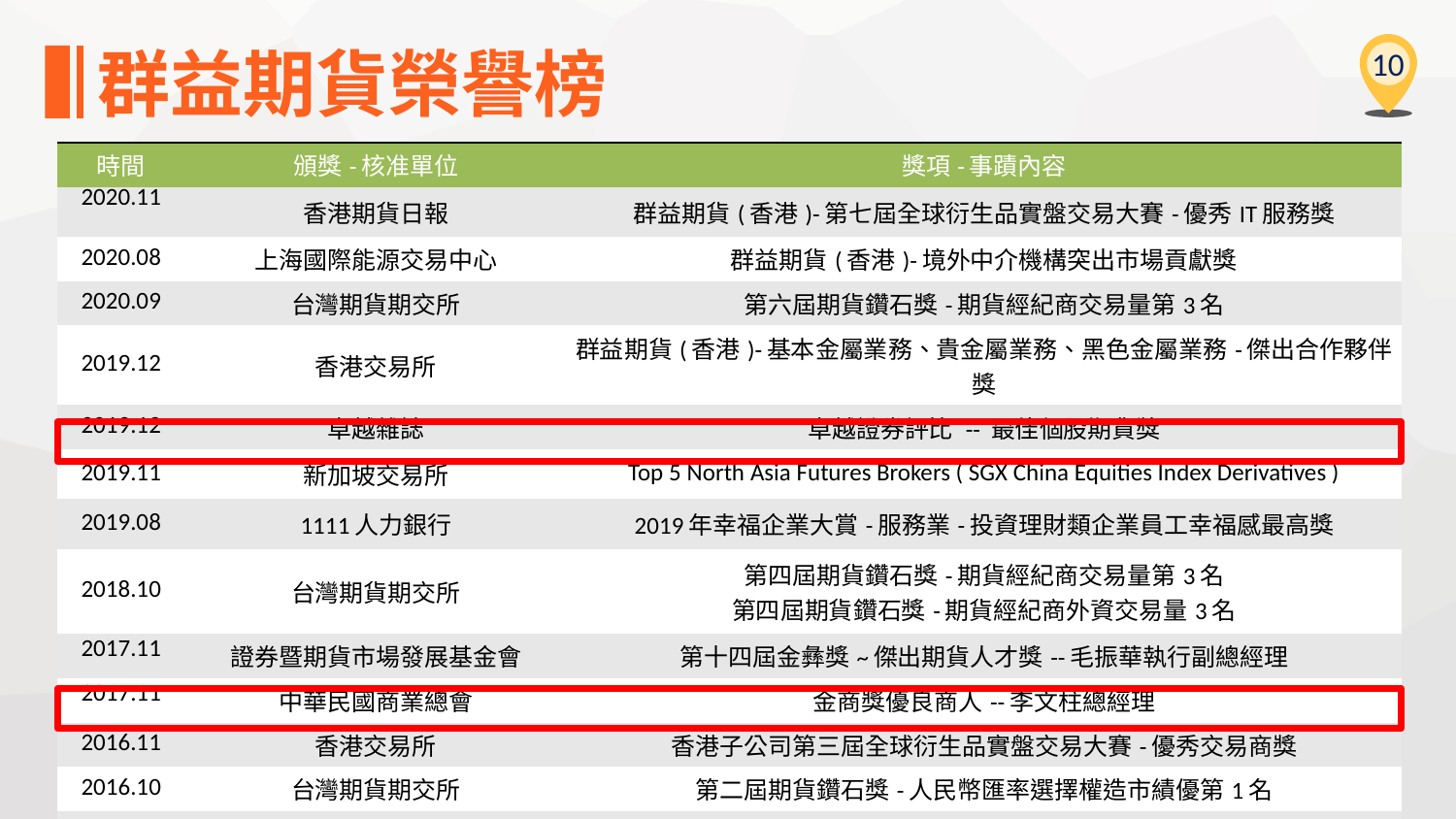

群益期貨榮譽榜
10

| 時間 | 頒獎-核准單位 | 獎項-事蹟內容 |
| --- | --- | --- |
| 2020.11 | 香港期貨日報 | 群益期貨(香港)-第七屆全球衍生品實盤交易大賽-優秀IT服務獎 |
| 2020.08 | 上海國際能源交易中心 | 群益期貨(香港)-境外中介機構突出市場貢獻獎 |
| 2020.09 | 台灣期貨期交所 | 第六屆期貨鑽石獎-期貨經紀商交易量第3名 |
| 2019.12 | 香港交易所 | 群益期貨(香港)-基本金屬業務、貴金屬業務、黑色金屬業務-傑出合作夥伴獎 |
| 2019.12 | 卓越雜誌 | 卓越證券評比 -- 最佳個股期貨獎 |
| 2019.11 | 新加坡交易所 | Top 5 North Asia Futures Brokers ( SGX China Equities Index Derivatives ) |
| 2019.08 | 1111人力銀行 | 2019年幸福企業大賞-服務業-投資理財類企業員工幸福感最高獎 |
| 2018.10 | 台灣期貨期交所 | 第四屆期貨鑽石獎-期貨經紀商交易量第3名 第四屆期貨鑽石獎-期貨經紀商外資交易量3名 |
| 2017.11 | 證券暨期貨市場發展基金會 | 第十四屆金彝獎~傑出期貨人才獎--毛振華執行副總經理 |
| 2017.11 | 中華民國商業總會 | 金商獎優良商人--李文柱總經理 |
| 2016.11 | 香港交易所 | 香港子公司第三屆全球衍生品實盤交易大賽-優秀交易商獎 |
| 2016.10 | 台灣期貨期交所 | 第二屆期貨鑽石獎-人民幣匯率選擇權造市績優第1名 |
| 2015.11 | 證券暨期貨市場發展基金會 | 第十三屆金彝獎~傑出加薪獎 |
| 2015.03 | SGX-DT新加坡衍生性商品交易所 | 香港子公司獲頒2014成長之星獎 |
| 2015.02 | SGX-DT新加坡衍生性商品交易所 | 2014台灣最大交易量獎 |